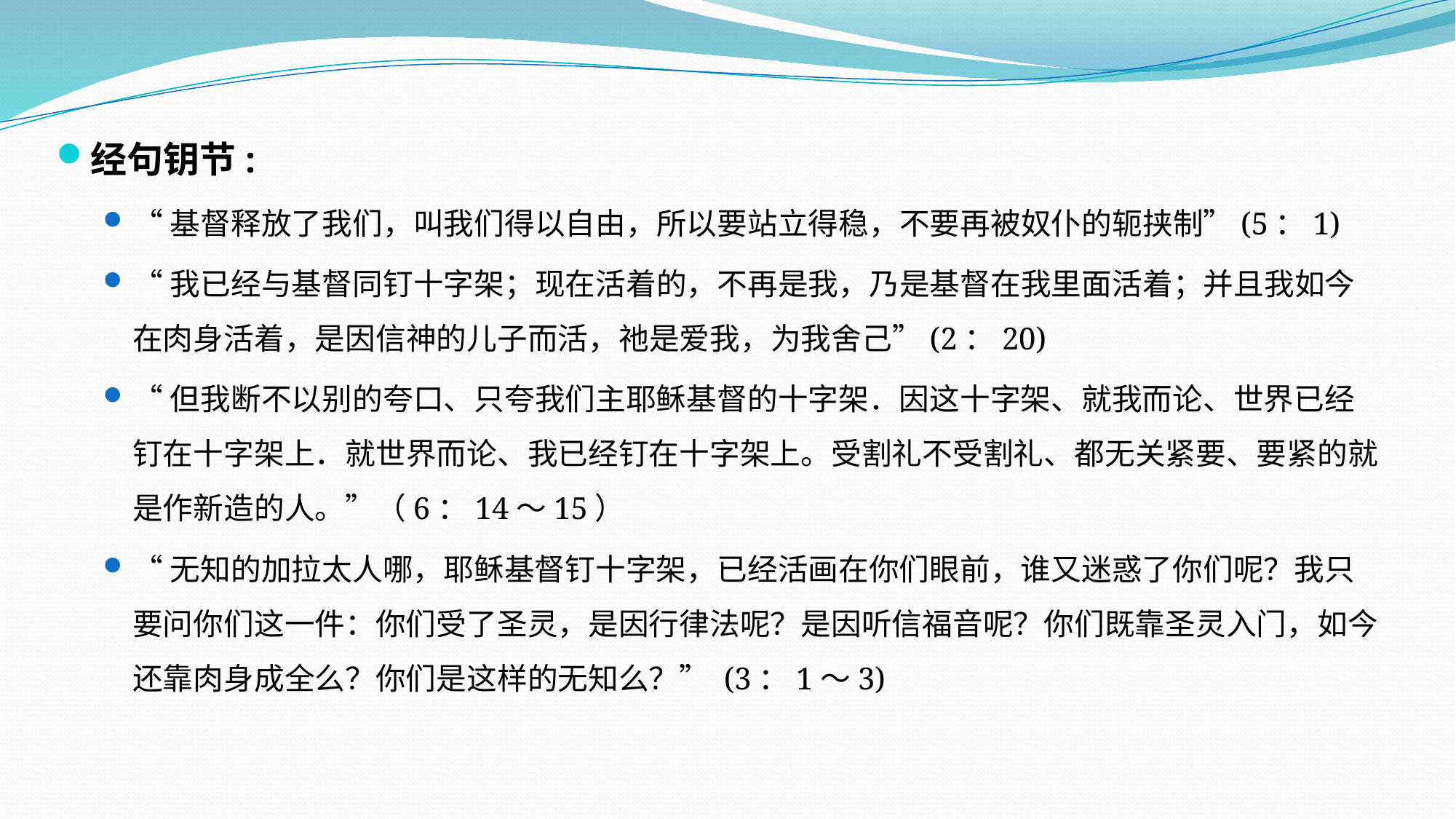

经句钥节:
“基督释放了我们，叫我们得以自由，所以要站立得稳，不要再被奴仆的轭挟制”(5：1)
“我已经与基督同钉十字架；现在活着的，不再是我，乃是基督在我里面活着；并且我如今在肉身活着，是因信神的儿子而活，祂是爱我，为我舍己”(2：20)
“但我断不以别的夸口、只夸我们主耶稣基督的十字架．因这十字架、就我而论、世界已经钉在十字架上．就世界而论、我已经钉在十字架上。受割礼不受割礼、都无关紧要、要紧的就是作新造的人。”（6：14～15）
“无知的加拉太人哪，耶稣基督钉十字架，已经活画在你们眼前，谁又迷惑了你们呢？我只要问你们这一件：你们受了圣灵，是因行律法呢？是因听信福音呢？你们既靠圣灵入门，如今还靠肉身成全么？你们是这样的无知么？” (3：1～3)